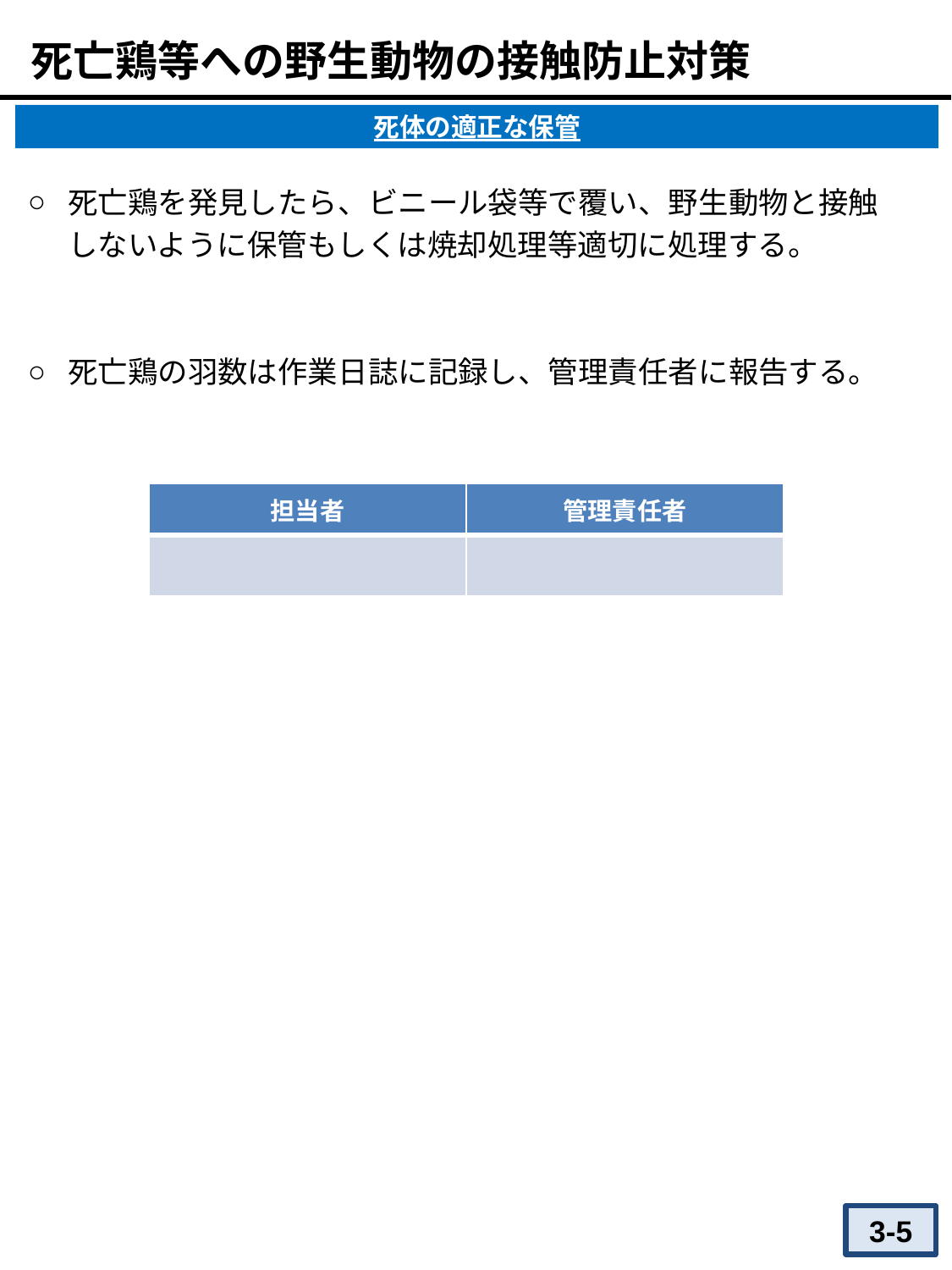

死亡鶏等への野生動物の接触防止対策
死体の適正な保管
死亡鶏を発見したら、ビニール袋等で覆い、野生動物と接触しないように保管もしくは焼却処理等適切に処理する。

死亡鶏の羽数は作業日誌に記録し、管理責任者に報告する。

| 担当者 | 管理責任者 |
| --- | --- |
|  |  |
3-5